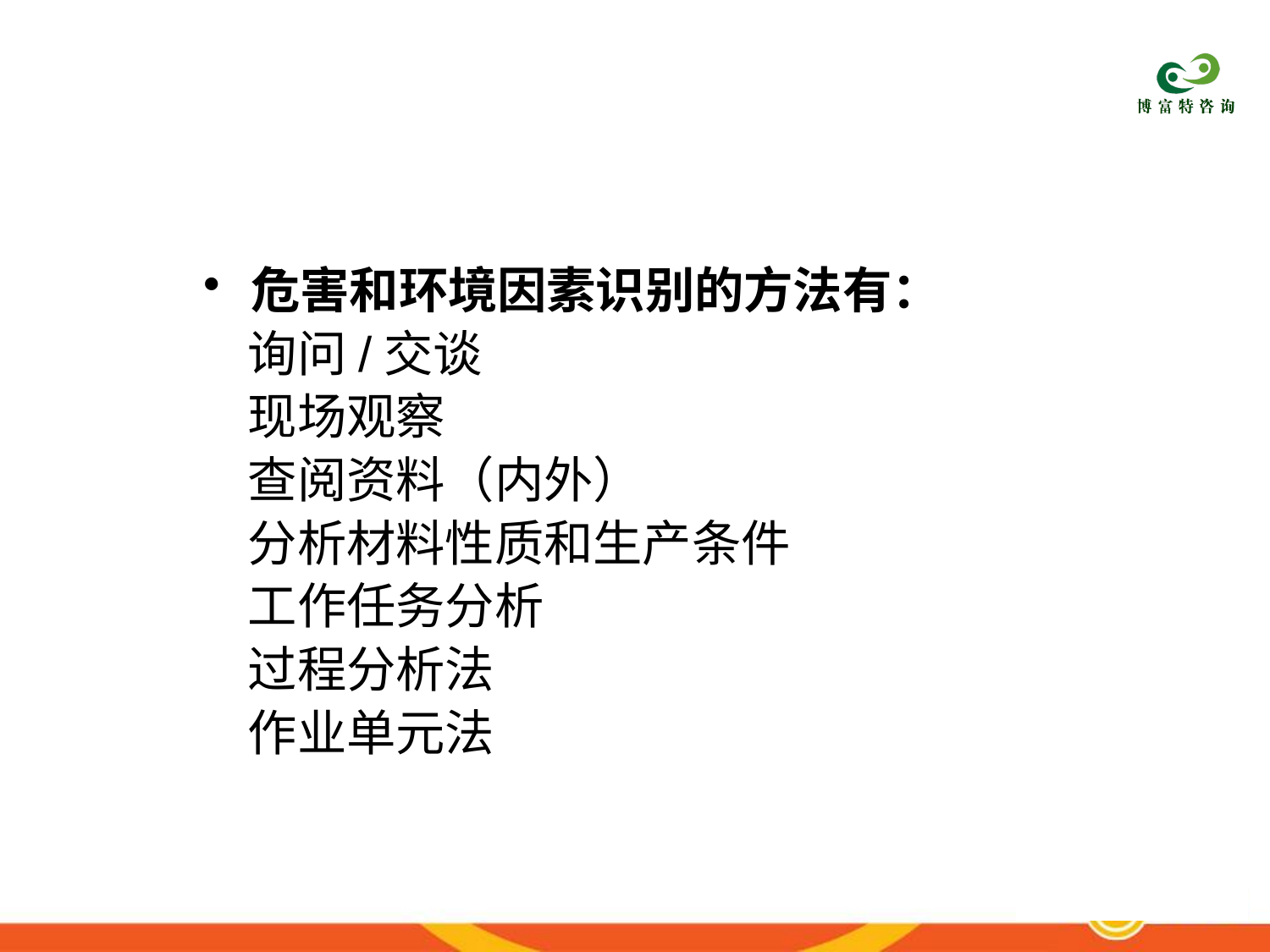

危害和环境因素识别的方法有：
   询问/交谈
   现场观察
   查阅资料（内外）
   分析材料性质和生产条件
   工作任务分析
   过程分析法
   作业单元法